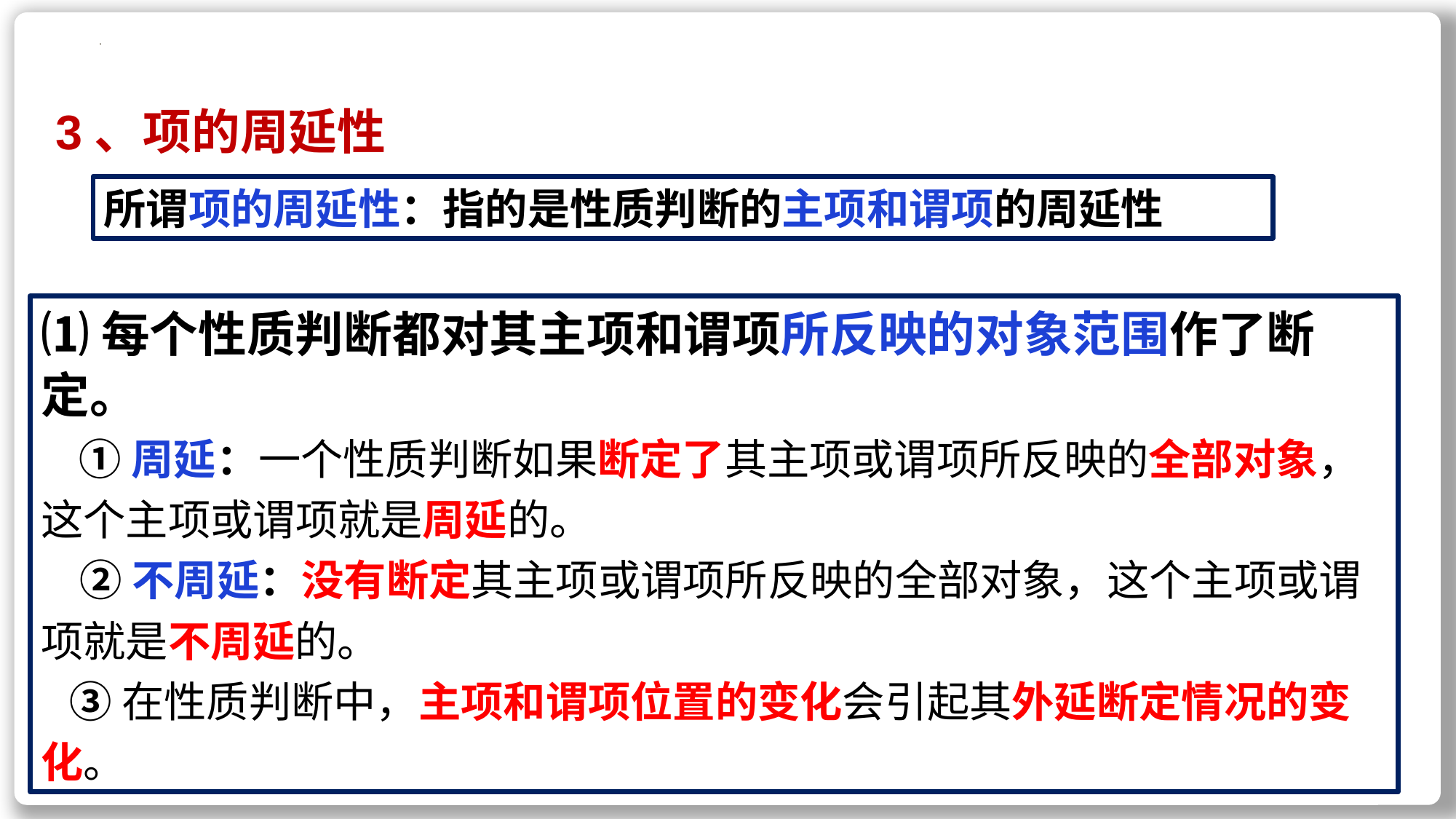

3、项的周延性
所谓项的周延性：指的是性质判断的主项和谓项的周延性
⑴每个性质判断都对其主项和谓项所反映的对象范围作了断定。
    ①周延：一个性质判断如果断定了其主项或谓项所反映的全部对象，这个主项或谓项就是周延的。
    ②不周延：没有断定其主项或谓项所反映的全部对象，这个主项或谓项就是不周延的。
   ③在性质判断中，主项和谓项位置的变化会引起其外延断定情况的变化。